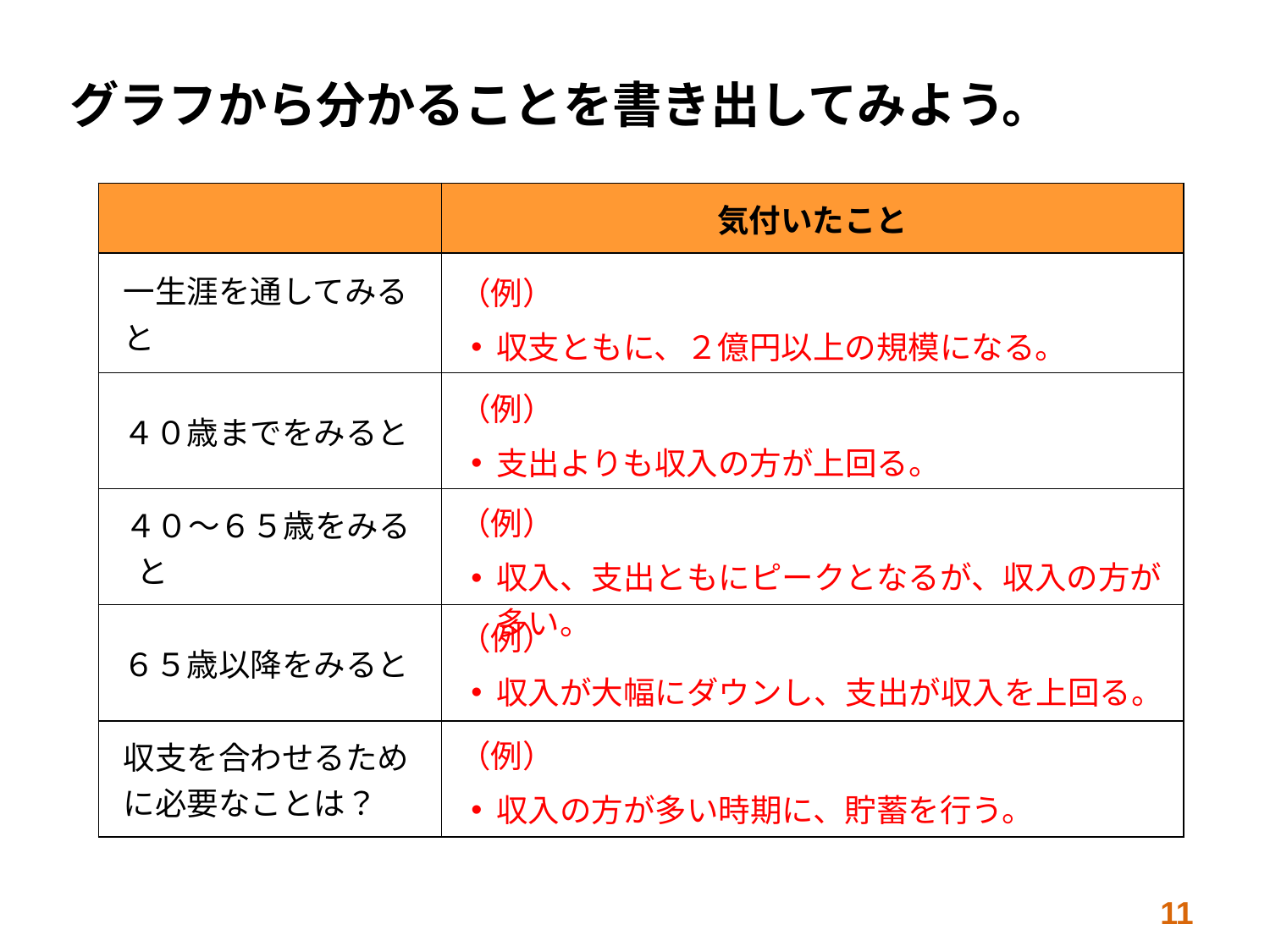

グラフから分かることを書き出してみよう。
|  | 気付いたこと |
| --- | --- |
| 一生涯を通してみると |  |
| ４０歳までをみると |  |
| ４０～６５歳をみると |  |
| ６５歳以降をみると |  |
| 収支を合わせるために必要なことは？ |  |
（例）
収支ともに、２億円以上の規模になる。
（例）
支出よりも収入の方が上回る。
（例）
収入、支出ともにピークとなるが、収入の方が多い。
（例）
収入が大幅にダウンし、支出が収入を上回る。
（例）
収入の方が多い時期に、貯蓄を行う。
11